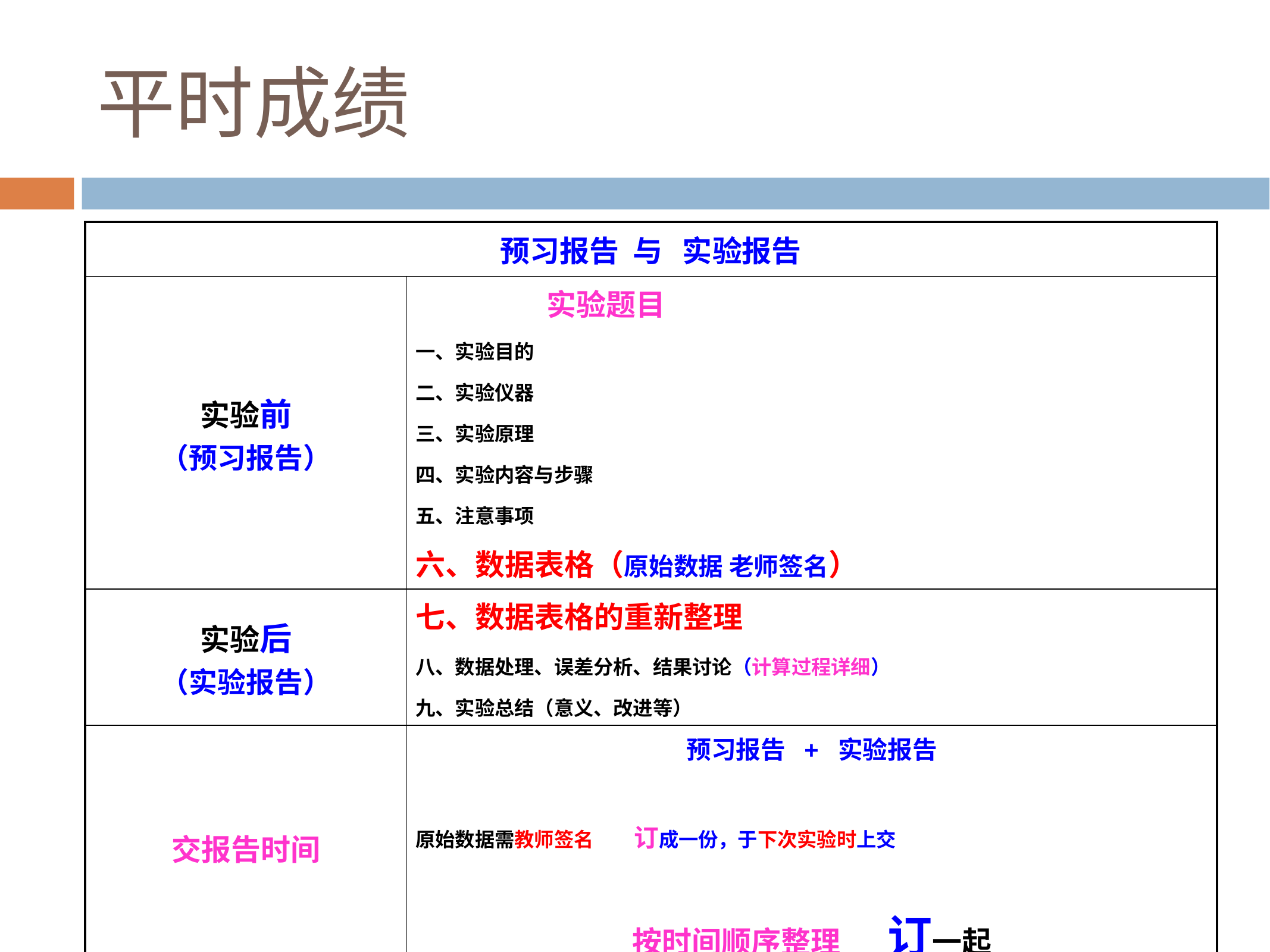

# 平时成绩
| 预习报告 与 实验报告 |  |
| --- | --- |
| 实验前 （预习报告） | 实验题目 一、实验目的 二、实验仪器 三、实验原理 四、实验内容与步骤 五、注意事项 六、数据表格（原始数据 老师签名） |
| 实验后 （实验报告） | 七、数据表格的重新整理 八、数据处理、误差分析、结果讨论（计算过程详细） 九、实验总结（意义、改进等） |
| 交报告时间 | 预习报告 + 实验报告 原始数据需教师签名 订成一份，于下次实验时上交 按时间顺序整理 订一起 |